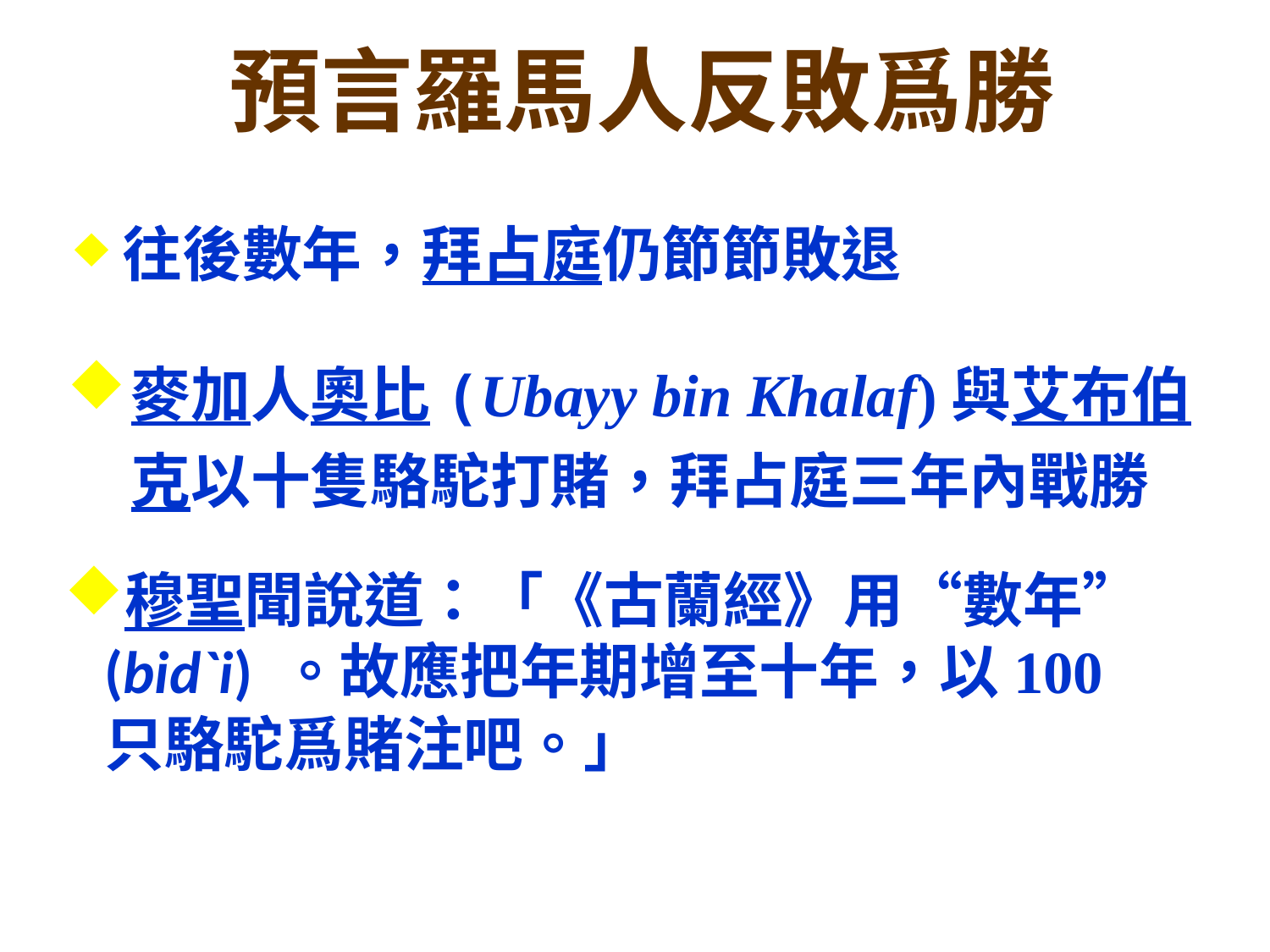

# 預言羅馬人反敗爲勝
往後數年，拜占庭仍節節敗退
麥加人奧比(Ubayy bin Khalaf)與艾布伯克以十隻駱駝打賭，拜占庭三年內戰勝
穆聖聞說道：「《古蘭經》用“數年” (bid`i) 。故應把年期增至十年，以100只駱駝爲賭注吧。」